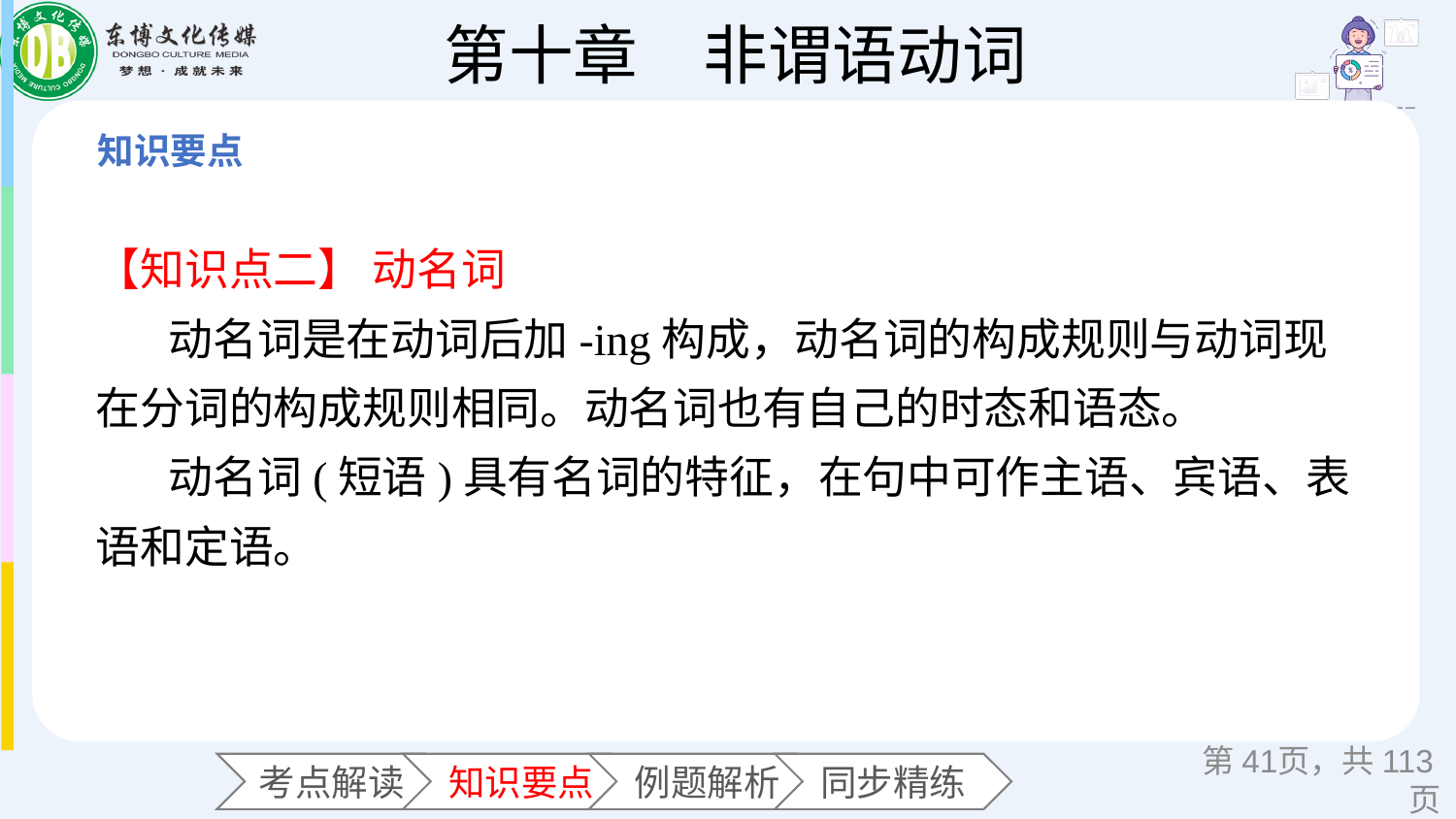

【知识点二】 动名词
动名词是在动词后加-ing构成，动名词的构成规则与动词现在分词的构成规则相同。动名词也有自己的时态和语态。
动名词(短语)具有名词的特征，在句中可作主语、宾语、表语和定语。
第41页，共113页